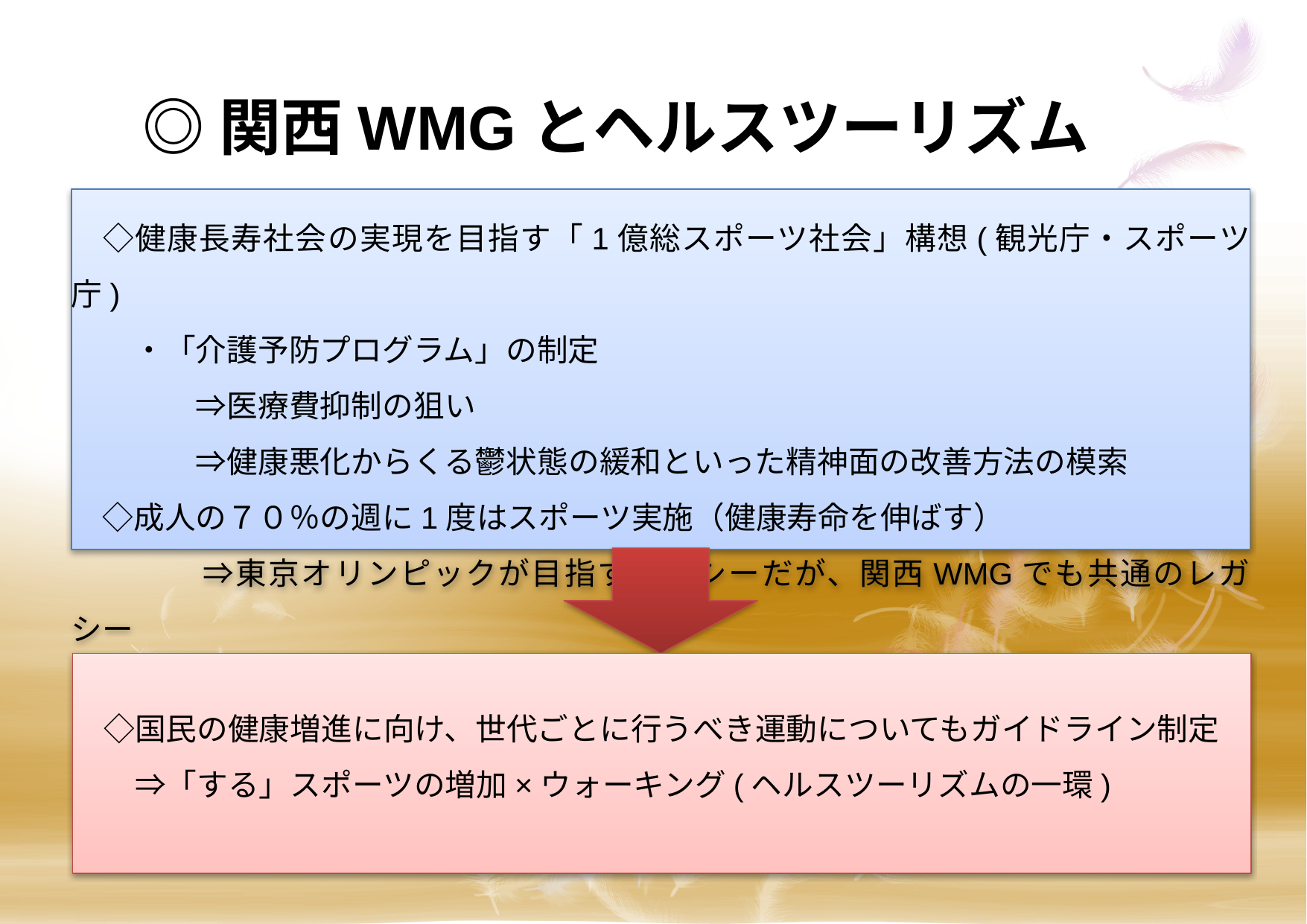

◎関西WMGとヘルスツーリズム

　◇健康長寿社会の実現を目指す「1億総スポーツ社会」構想(観光庁・スポーツ庁)
　　・「介護予防プログラム」の制定
　　　　⇒医療費抑制の狙い
　　　　⇒健康悪化からくる鬱状態の緩和といった精神面の改善方法の模索
　◇成人の７０％の週に1度はスポーツ実施（健康寿命を伸ばす）
　　　　⇒東京オリンピックが目指すレガシーだが、関西WMGでも共通のレガシー

　◇国民の健康増進に向け、世代ごとに行うべき運動についてもガイドライン制定
　　⇒「する」スポーツの増加×ウォーキング(ヘルスツーリズムの一環)